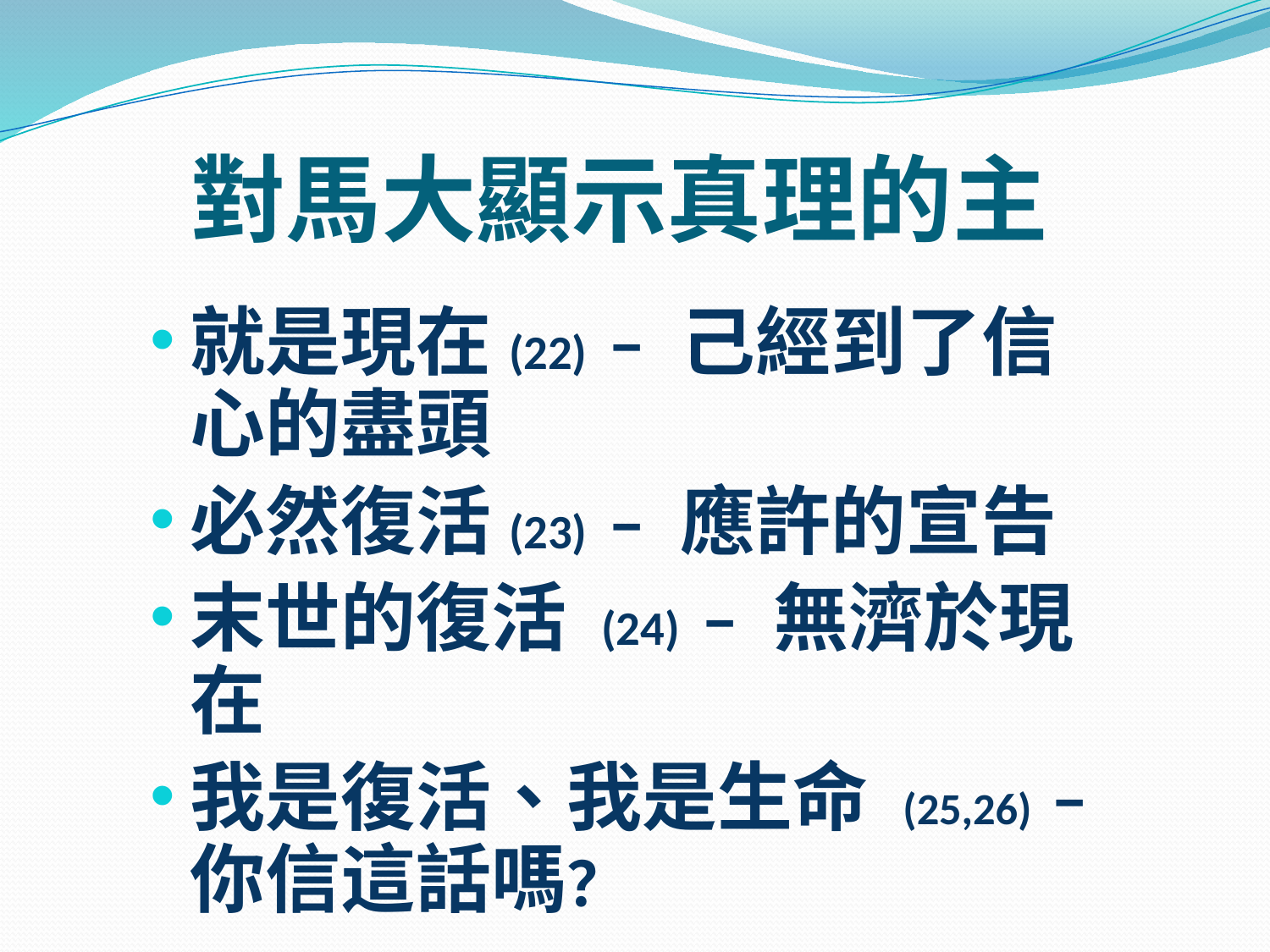

# 對馬大顯示真理的主
就是現在(22)  – 己經到了信心的盡頭
必然復活(23)  – 應許的宣告
末世的復活 (24)  – 無濟於現在
我是復活、我是生命 (25,26)  – 你信這話嗎？